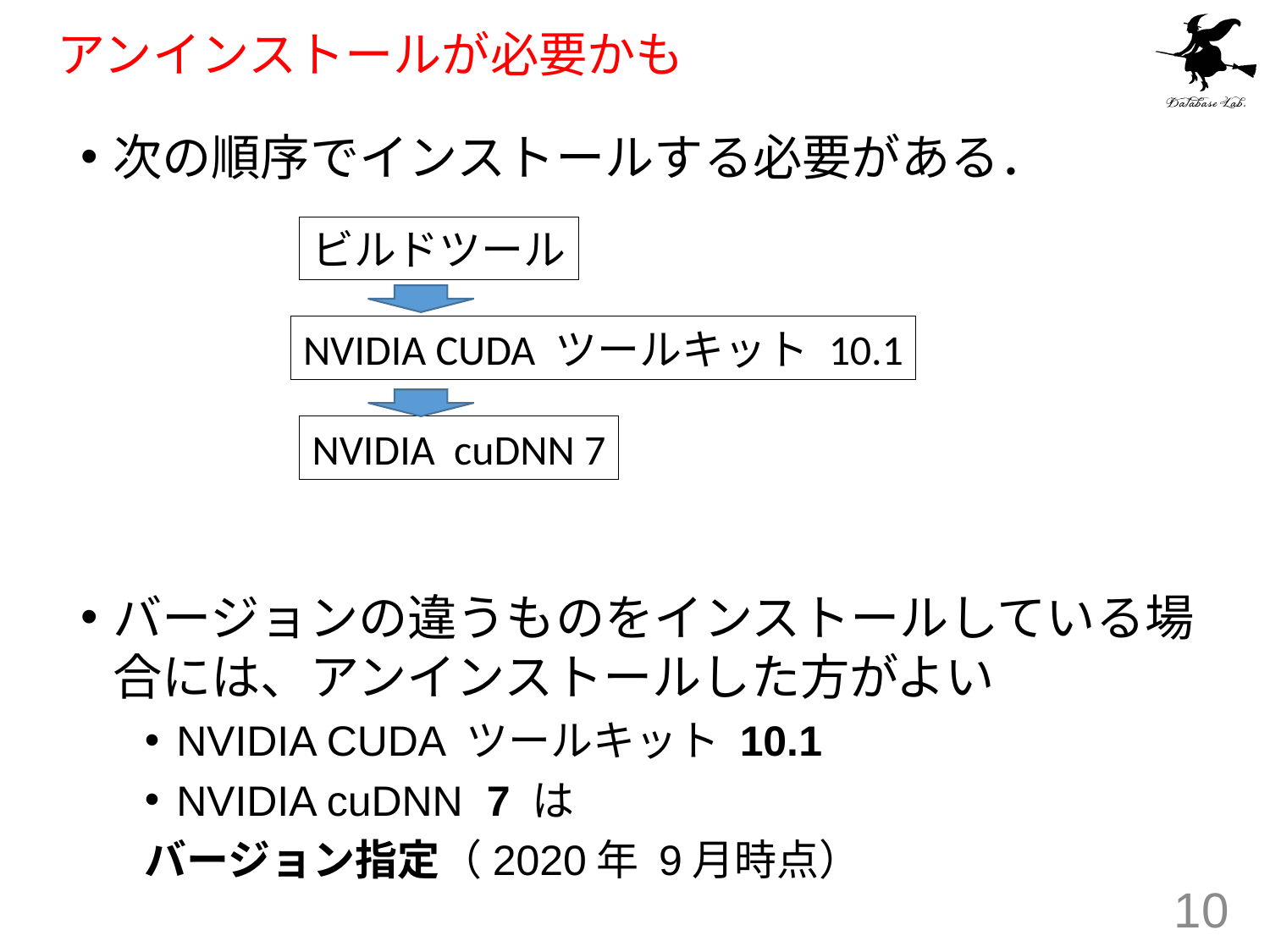

# アンインストールが必要かも
次の順序でインストールする必要がある．

バージョンの違うものをインストールしている場合には、アンインストールした方がよい
NVIDIA CUDA ツールキット 10.1
NVIDIA cuDNN  7 は
バージョン指定（2020年 9月時点）

ビルドツール

NVIDIA CUDA ツールキット 10.1

NVIDIA  cuDNN 7
10